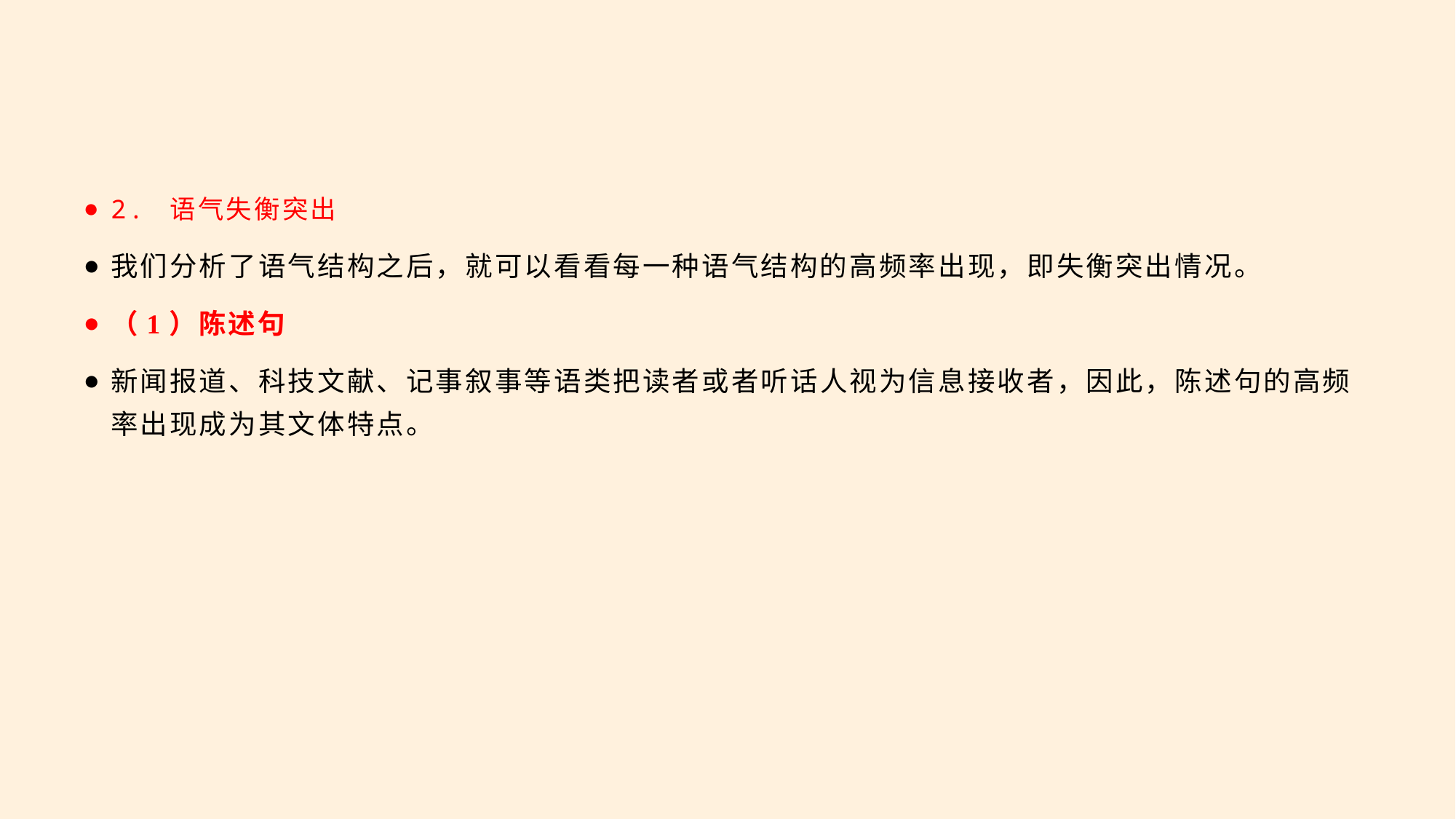

#
2. 语气失衡突出
我们分析了语气结构之后，就可以看看每一种语气结构的高频率出现，即失衡突出情况。
（1）陈述句
新闻报道、科技文献、记事叙事等语类把读者或者听话人视为信息接收者，因此，陈述句的高频率出现成为其文体特点。